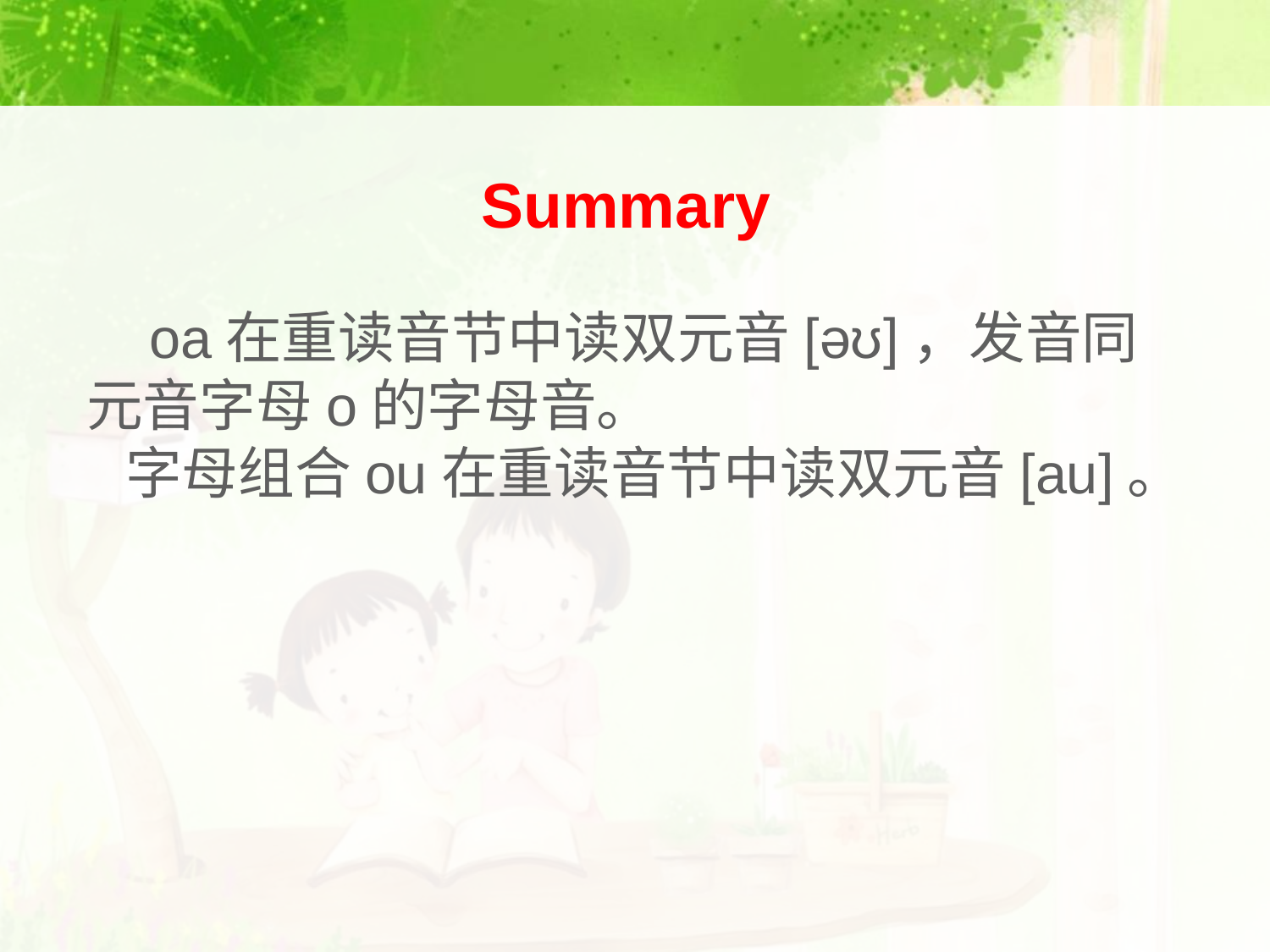

Summary
    oa在重读音节中读双元音[əʊ]，发音同元音字母o的字母音。
  字母组合ou在重读音节中读双元音[au]。